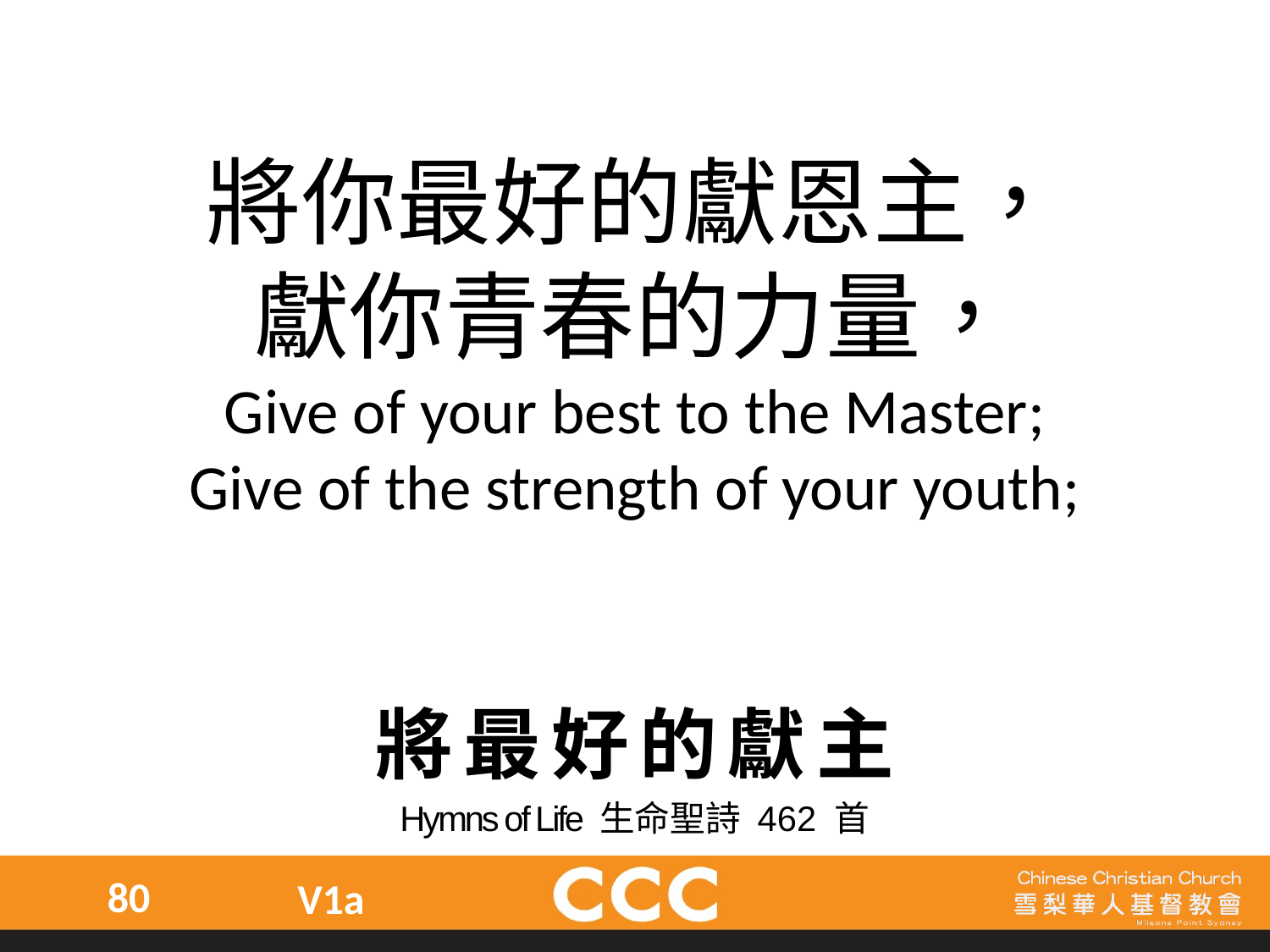

將你最好的獻恩主，
獻你青春的力量，
Give of your best to the Master;
Give of the strength of your youth;
將最好的獻主
Hymns of Life 生命聖詩 462 首
80
V1a